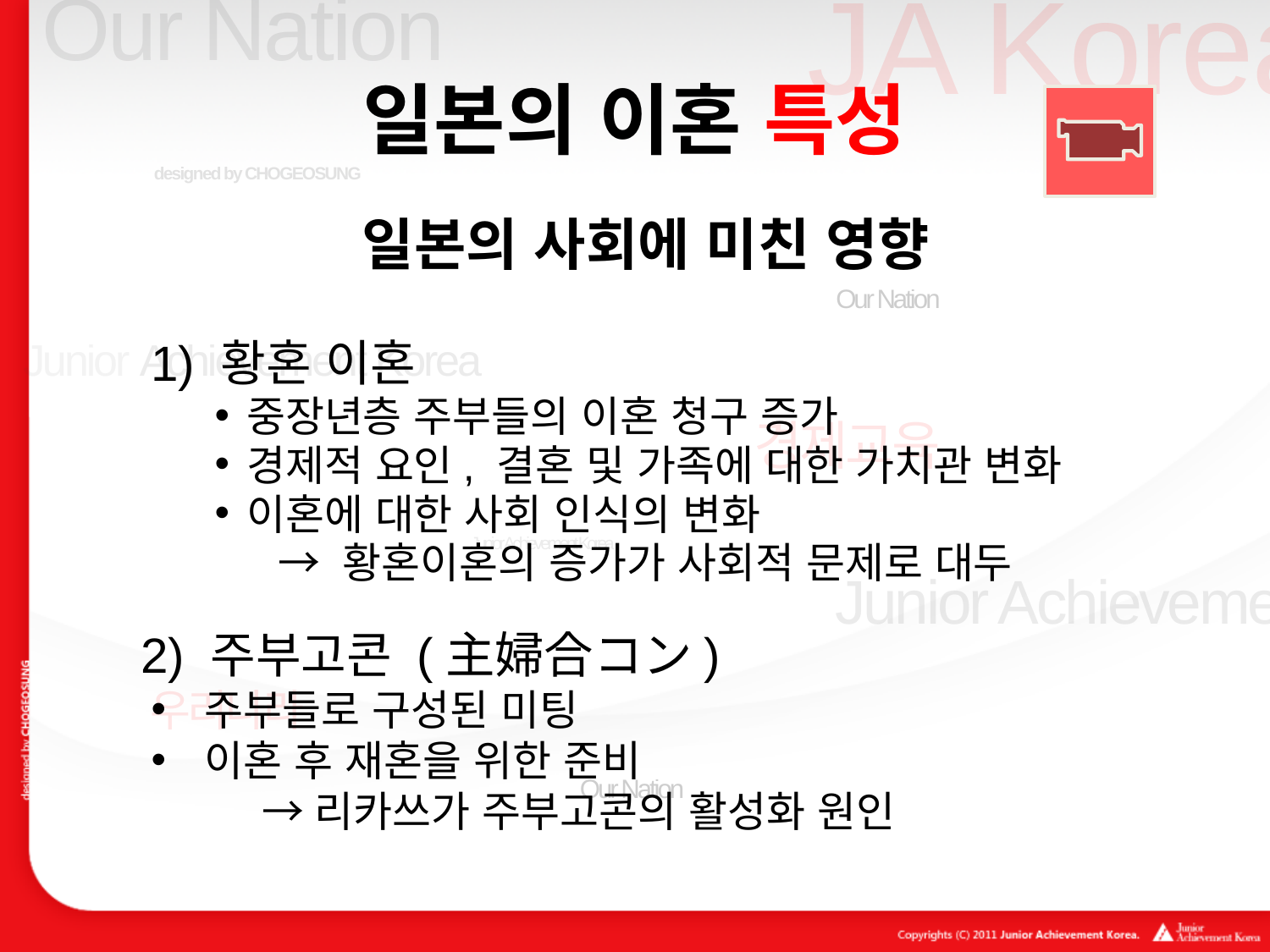

# 일본의 이혼 특성

일본의 사회에 미친 영향

1) 황혼 이혼
중장년층 주부들의 이혼 청구 증가
경제적 요인, 결혼 및 가족에 대한 가치관 변화
이혼에 대한 사회 인식의 변화
→ 황혼이혼의 증가가 사회적 문제로 대두

      2) 주부고콘 (主婦合コン)
 주부들로 구성된 미팅
 이혼 후 재혼을 위한 준비
      	    →리카쓰가 주부고콘의 활성화 원인